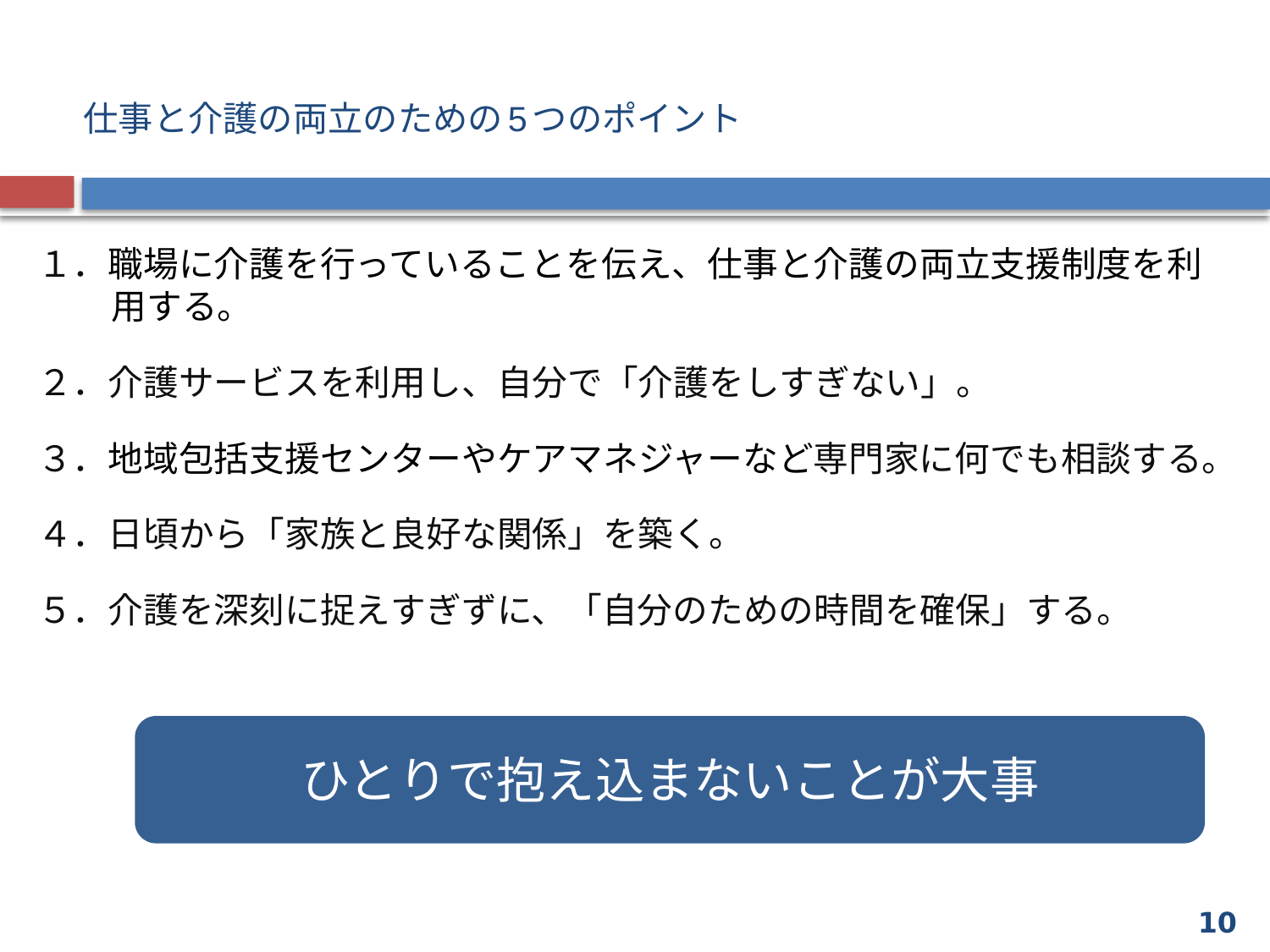

# 仕事と介護の両立のための5つのポイント
１．職場に介護を行っていることを伝え、仕事と介護の両立支援制度を利用する。
２．介護サービスを利用し、自分で「介護をしすぎない」。
３．地域包括支援センターやケアマネジャーなど専門家に何でも相談する。
４．日頃から「家族と良好な関係」を築く。
５．介護を深刻に捉えすぎずに、「自分のための時間を確保」する。

ひとりで抱え込まないことが大事
10